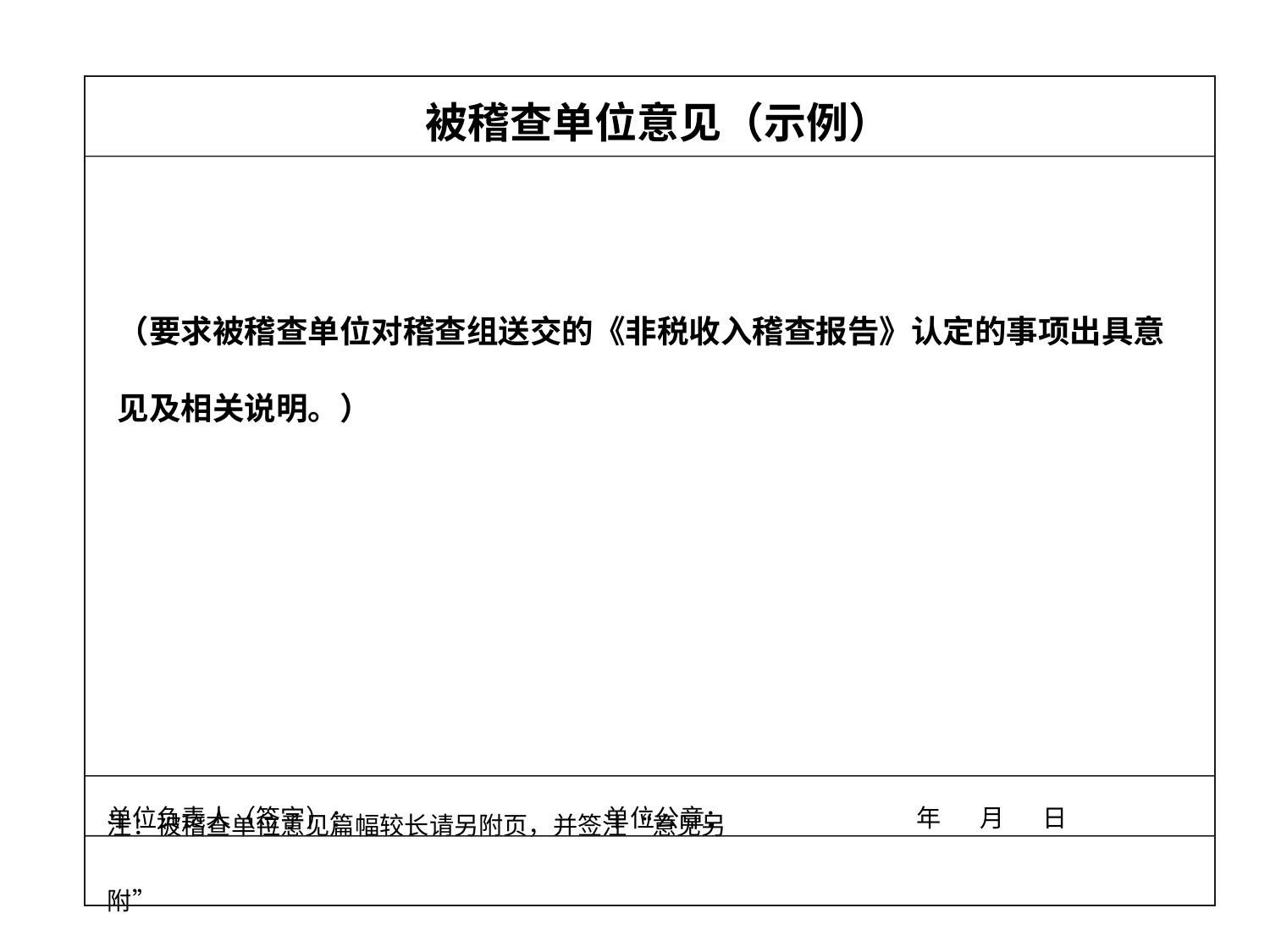

被稽查单位意见（示例）

（要求被稽查单位对稽查组送交的《非税收入稽查报告》认定的事项出具意见及相关说明。）

单位负责人（签字）：　                                         单位公章：                                  年       月       日
注：被稽查单位意见篇幅较长请另附页，并签注“意见另附”